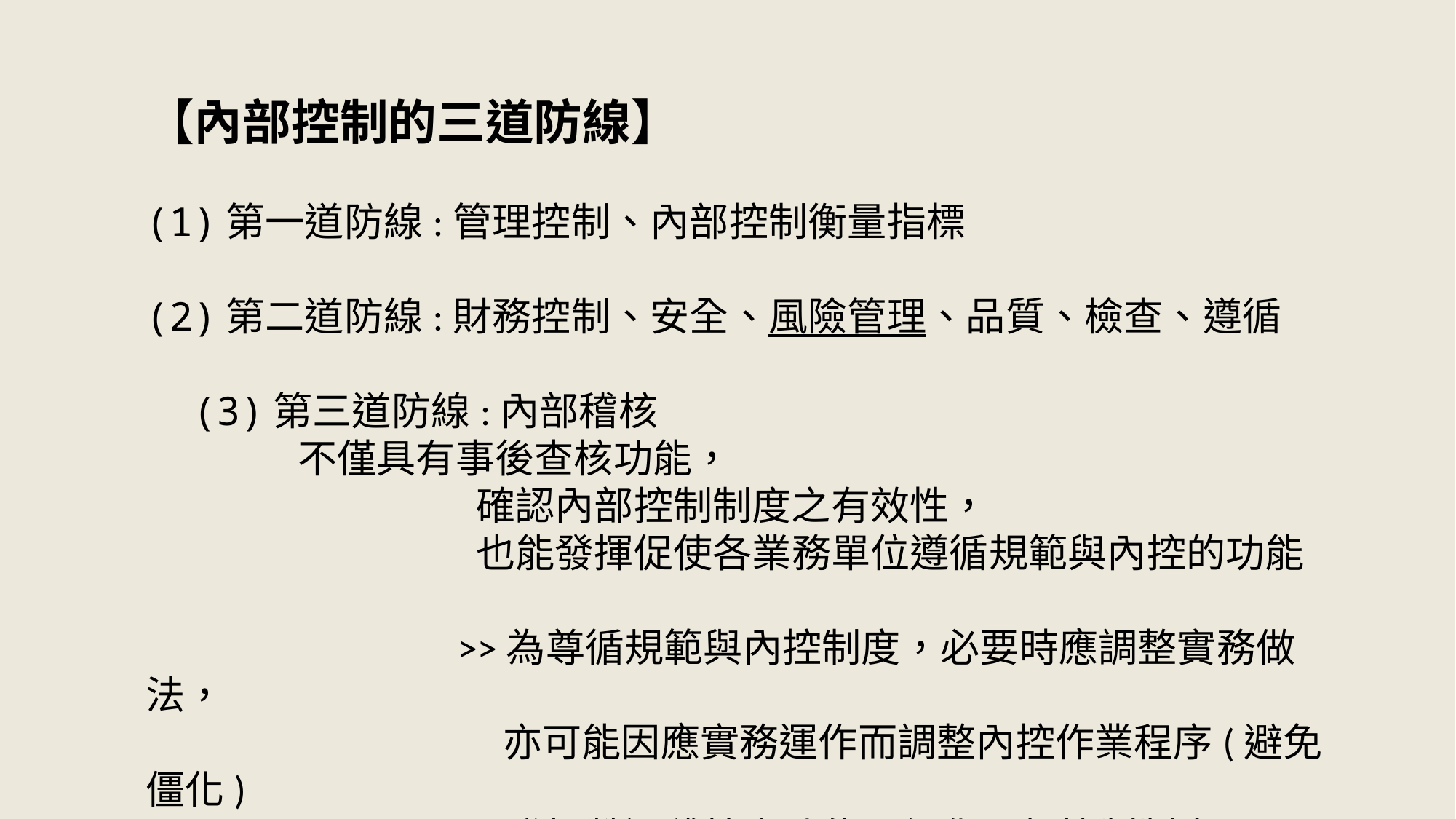

【內部控制的三道防線】

(1)第一道防線:管理控制、內部控制衡量指標

(2)第二道防線:財務控制、安全、風險管理、品質、檢查、遵循

  (3)第三道防線:內部稽核
                不僅具有事後查核功能，
                                    確認內部控制制度之有效性，
                                    也能發揮促使各業務單位遵循規範與內控的功能

                                   >>為尊循規範與內控制度，必要時應調整實務做法，
                                       亦可能因應實務運作而調整內控作業程序(避免僵化)
                                   >>發揮營運稽核之功能，優化內部控制制度